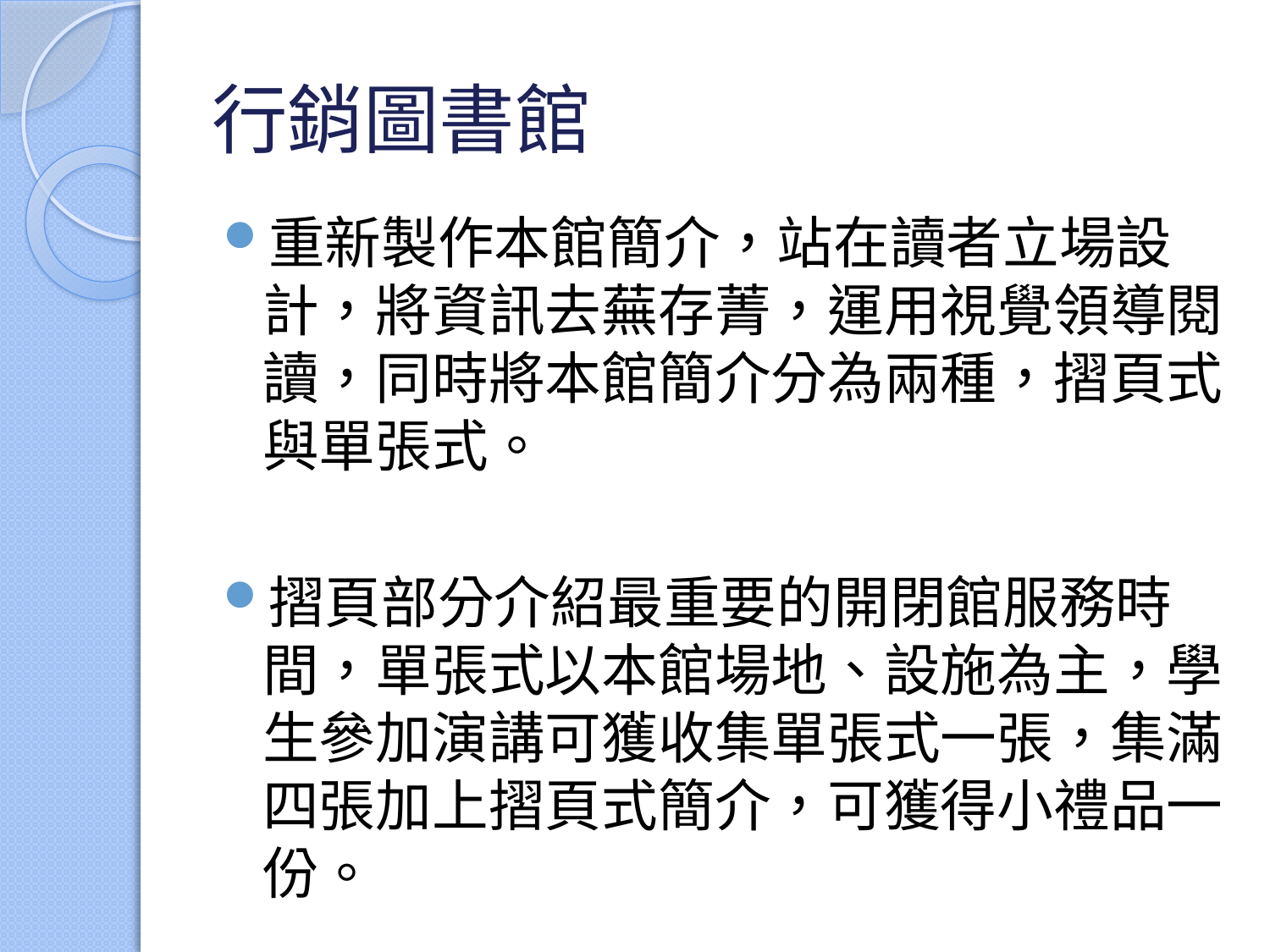

# 行銷圖書館
重新製作本館簡介，站在讀者立場設計，將資訊去蕪存菁，運用視覺領導閱讀，同時將本館簡介分為兩種，摺頁式與單張式。

摺頁部分介紹最重要的開閉館服務時間，單張式以本館場地、設施為主，學生參加演講可獲收集單張式一張，集滿四張加上摺頁式簡介，可獲得小禮品一份。